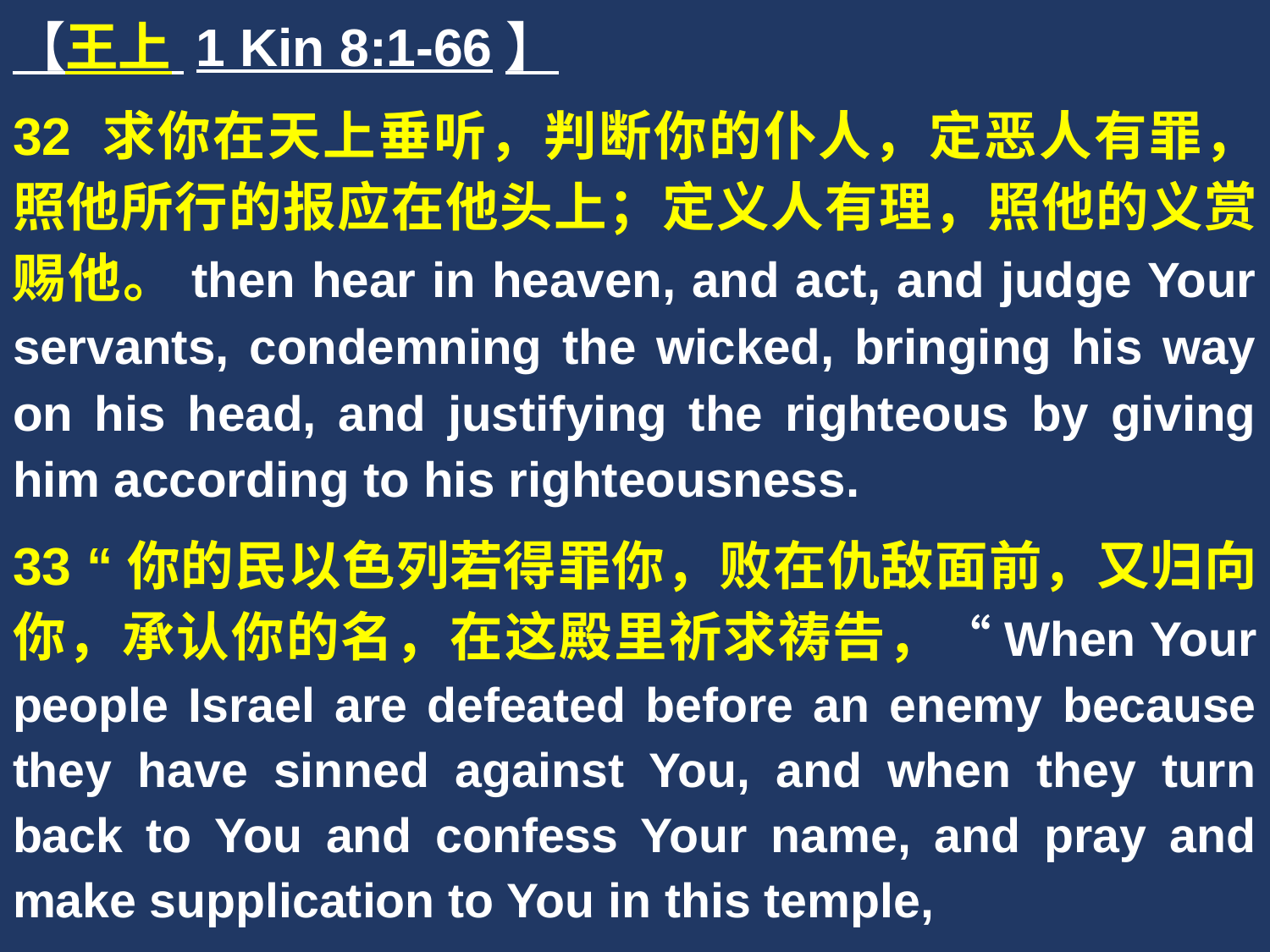

【王上 1 Kin 8:1-66】
32 求你在天上垂听，判断你的仆人，定恶人有罪，照他所行的报应在他头上；定义人有理，照他的义赏赐他。then hear in heaven, and act, and judge Your servants, condemning the wicked, bringing his way on his head, and justifying the righteous by giving him according to his righteousness.
33 “你的民以色列若得罪你，败在仇敌面前，又归向你，承认你的名，在这殿里祈求祷告，“When Your people Israel are defeated before an enemy because they have sinned against You, and when they turn back to You and confess Your name, and pray and make supplication to You in this temple,